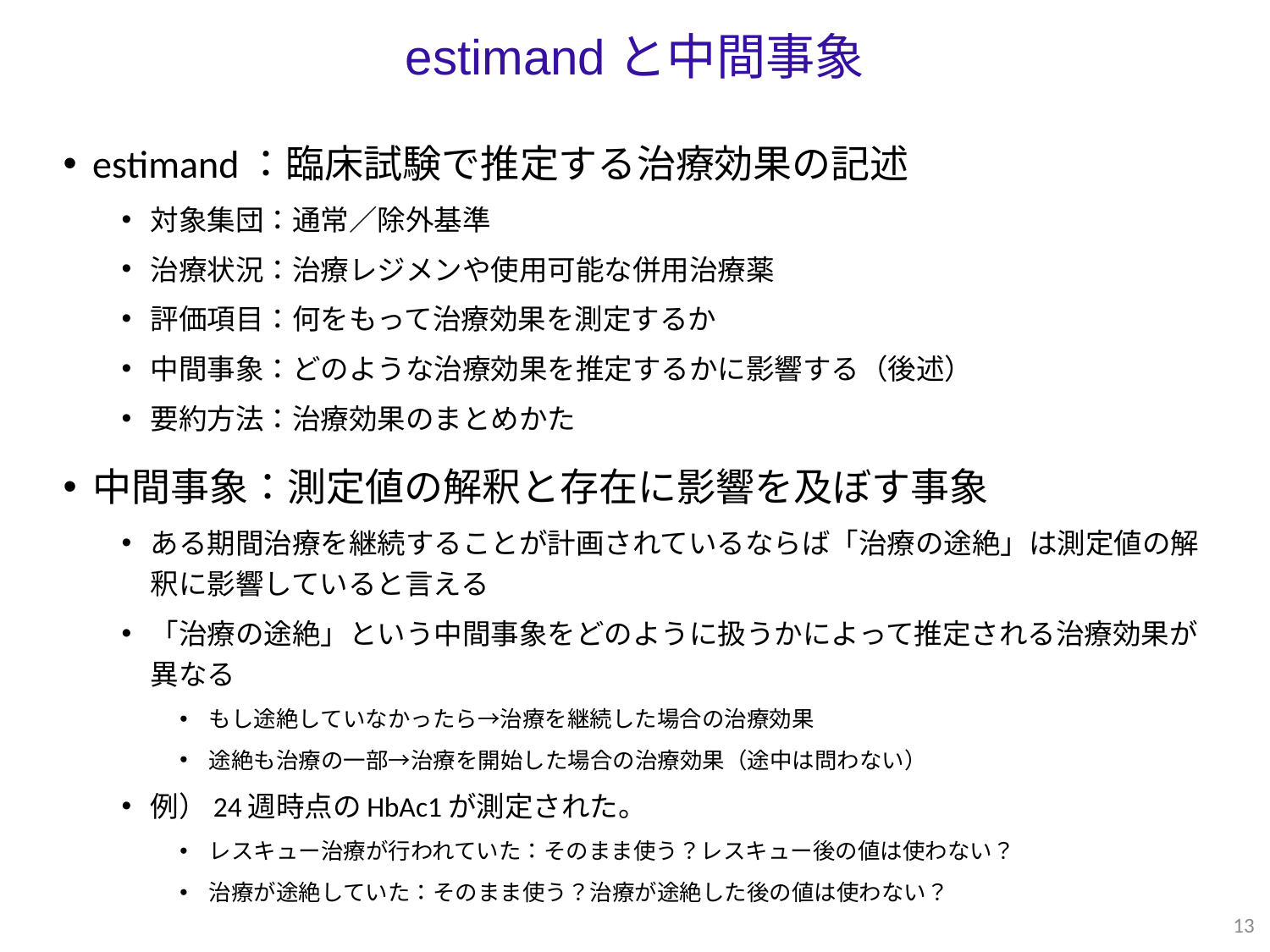

estimandと中間事象
estimand：臨床試験で推定する治療効果の記述
対象集団：通常／除外基準
治療状況：治療レジメンや使用可能な併用治療薬
評価項目：何をもって治療効果を測定するか
中間事象：どのような治療効果を推定するかに影響する（後述）
要約方法：治療効果のまとめかた
中間事象：測定値の解釈と存在に影響を及ぼす事象
ある期間治療を継続することが計画されているならば「治療の途絶」は測定値の解釈に影響していると言える
「治療の途絶」という中間事象をどのように扱うかによって推定される治療効果が異なる
もし途絶していなかったら→治療を継続した場合の治療効果
途絶も治療の一部→治療を開始した場合の治療効果（途中は問わない）
例）24週時点のHbAc1が測定された。
レスキュー治療が行われていた：そのまま使う？レスキュー後の値は使わない？
治療が途絶していた：そのまま使う？治療が途絶した後の値は使わない？
13